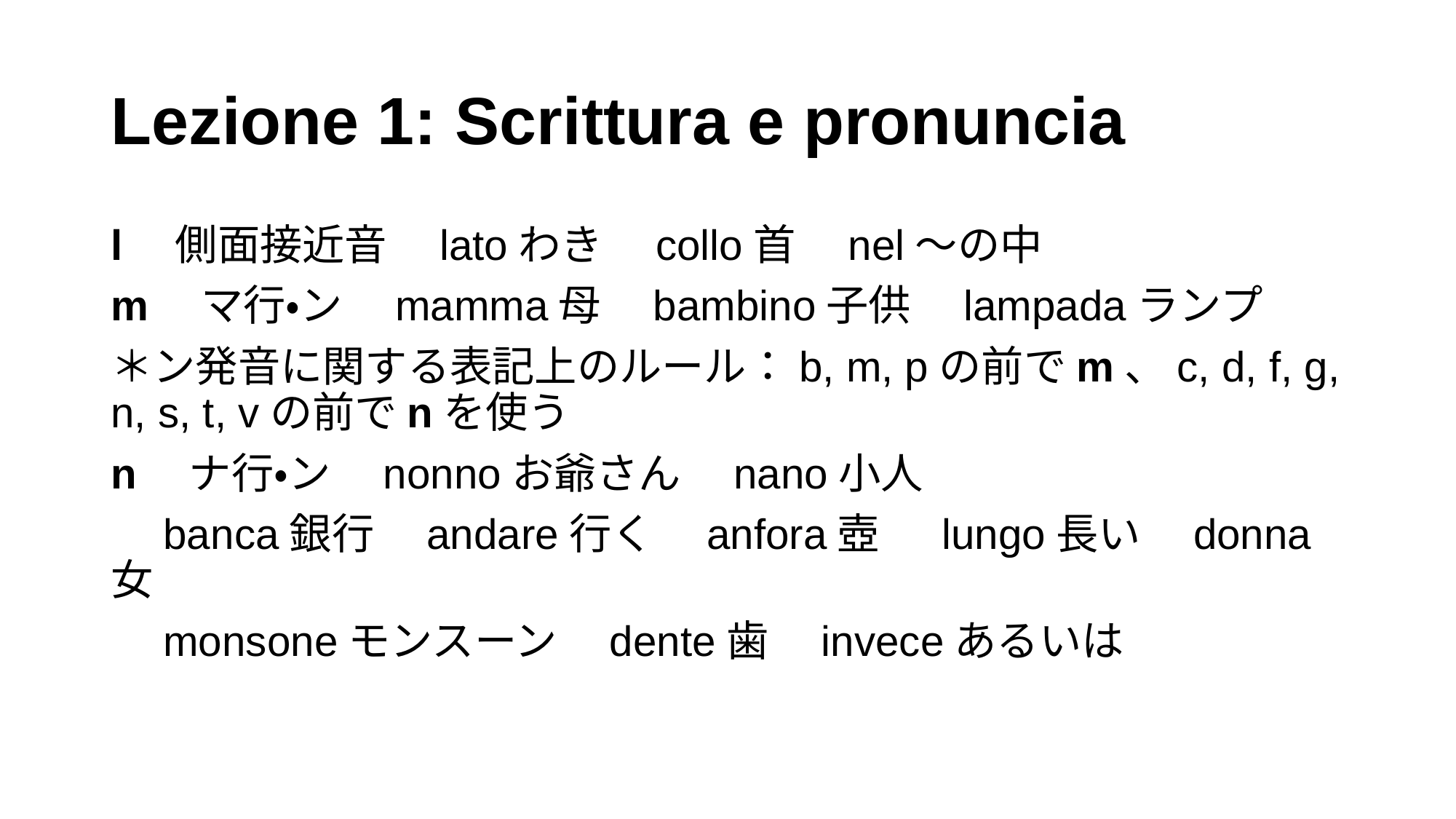

# Lezione 1: Scrittura e pronuncia
l　側面接近音　latoわき　collo首　nel〜の中
m　マ行・ン　mamma母　bambino子供　lampadaランプ
＊ン発音に関する表記上のルール：b, m, pの前でm、c, d, f, g, n, s, t, vの前でnを使う
n　ナ行・ン　nonnoお爺さん　nano小人
　banca銀行　andare行く　anfora壺　 lungo長い　donna女
　monsoneモンスーン　dente歯　inveceあるいは